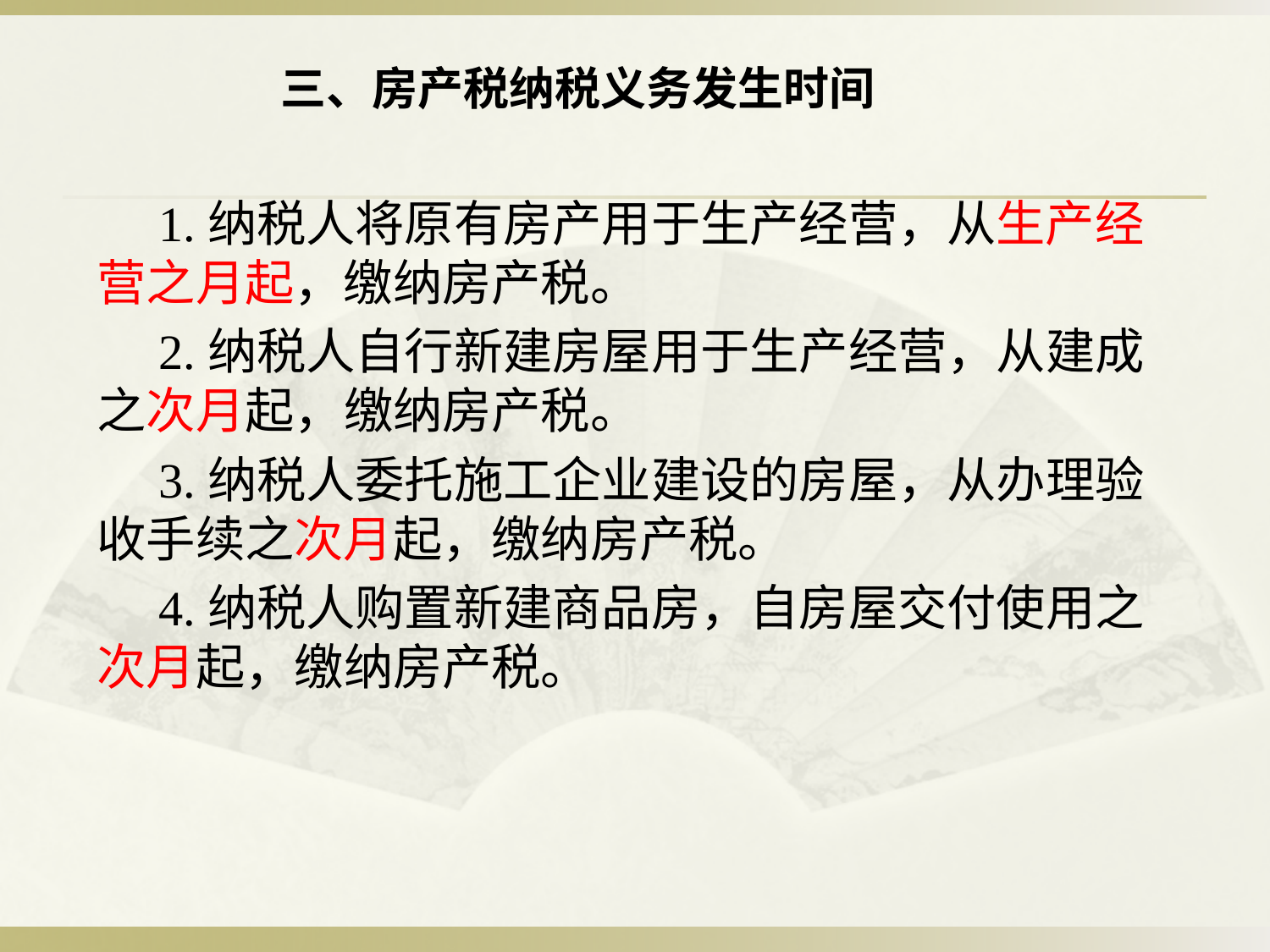

# 三、房产税纳税义务发生时间
     1.纳税人将原有房产用于生产经营，从生产经营之月起，缴纳房产税。
     2.纳税人自行新建房屋用于生产经营，从建成之次月起，缴纳房产税。
     3.纳税人委托施工企业建设的房屋，从办理验收手续之次月起，缴纳房产税。
     4.纳税人购置新建商品房，自房屋交付使用之次月起，缴纳房产税。